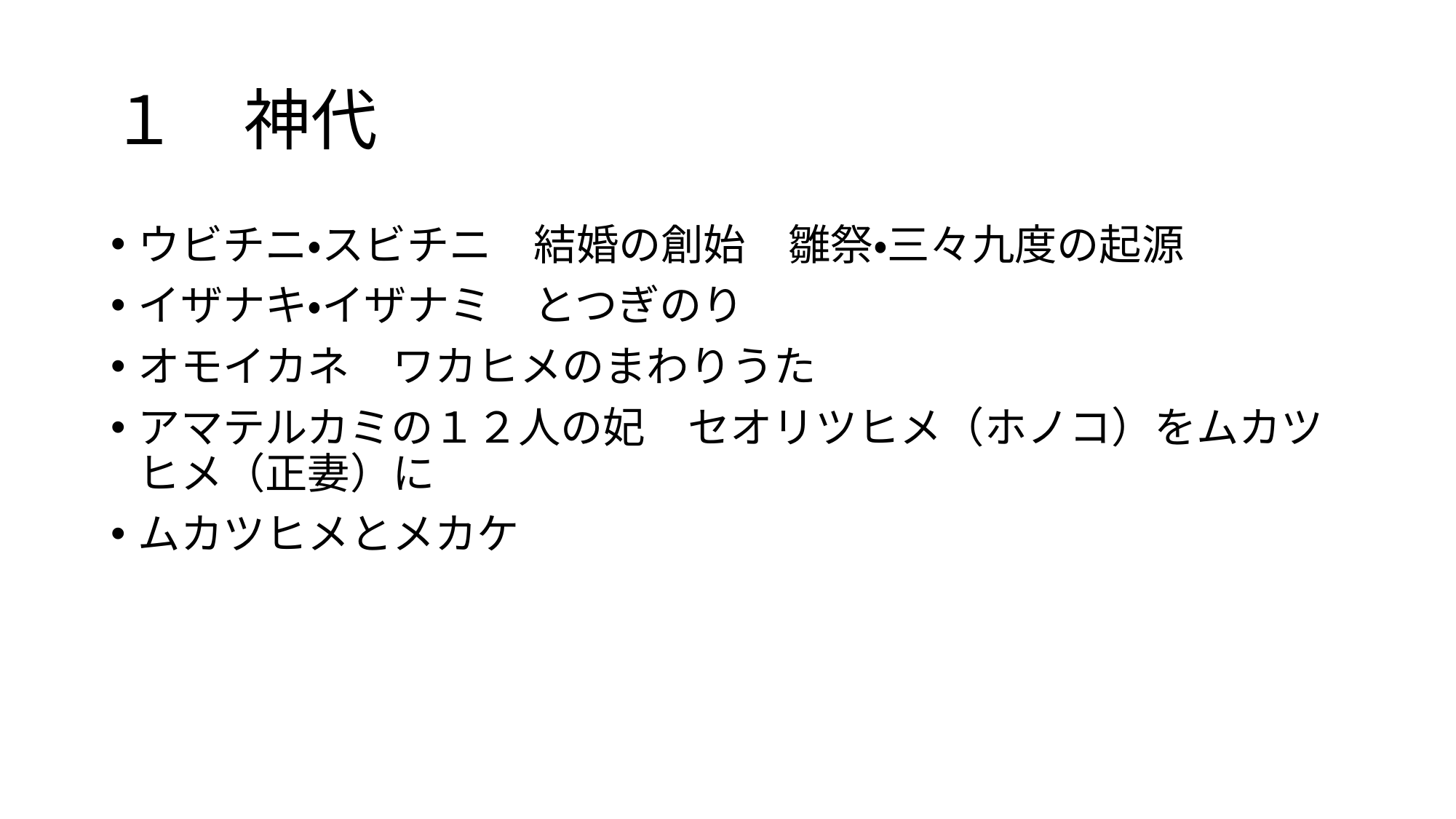

# １　神代
ウビチニ・スビチニ　結婚の創始　雛祭・三々九度の起源
イザナキ・イザナミ　とつぎのり
オモイカネ　ワカヒメのまわりうた
アマテルカミの１２人の妃　セオリツヒメ（ホノコ）をムカツヒメ（正妻）に
ムカツヒメとメカケ